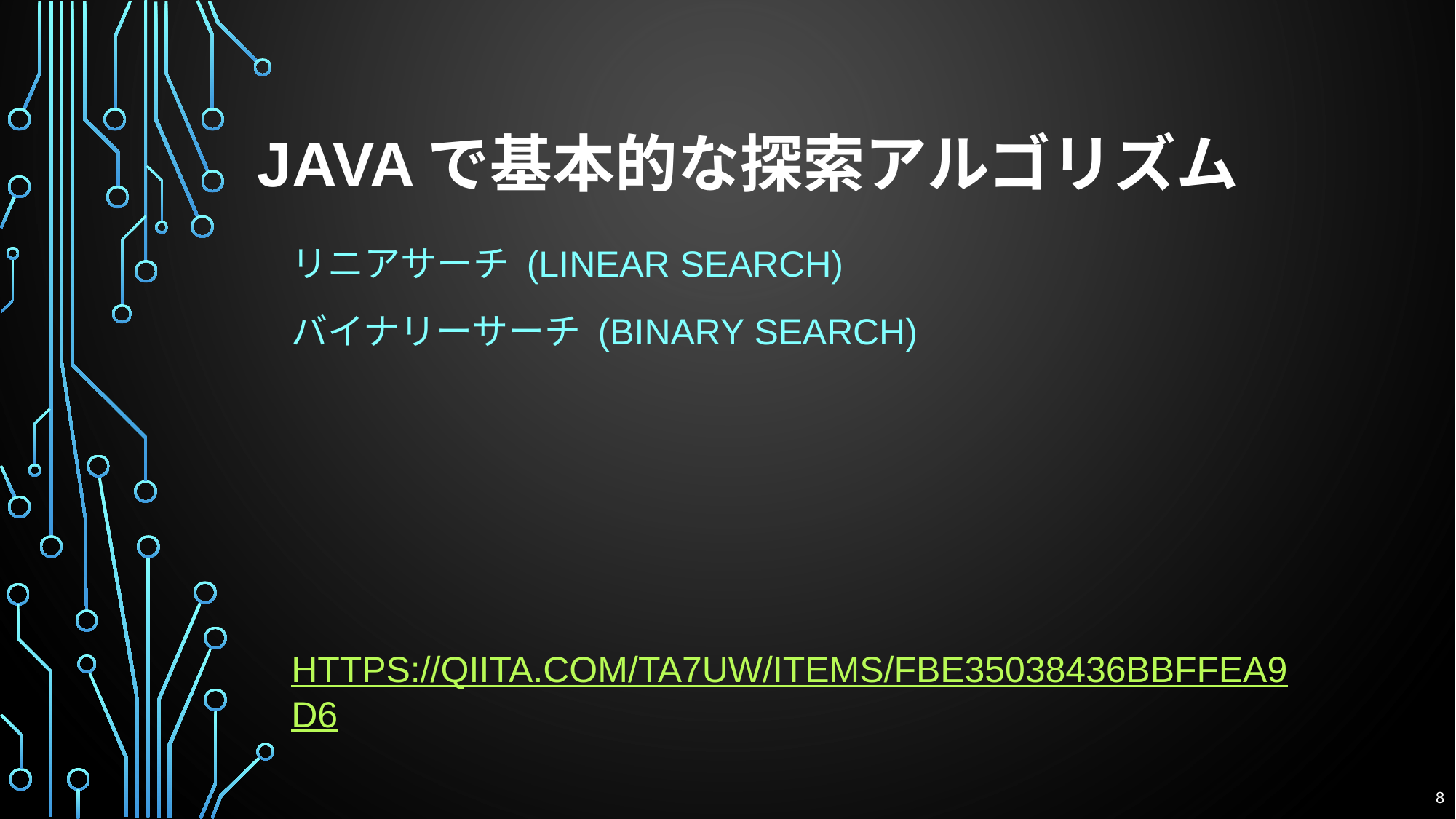

# Javaで基本的な探索アルゴリズム

リニアサーチ (Linear Search)
バイナリーサーチ (Binary Search)

https://qiita.com/ta7uw/items/fbe35038436bbffea9d6
8